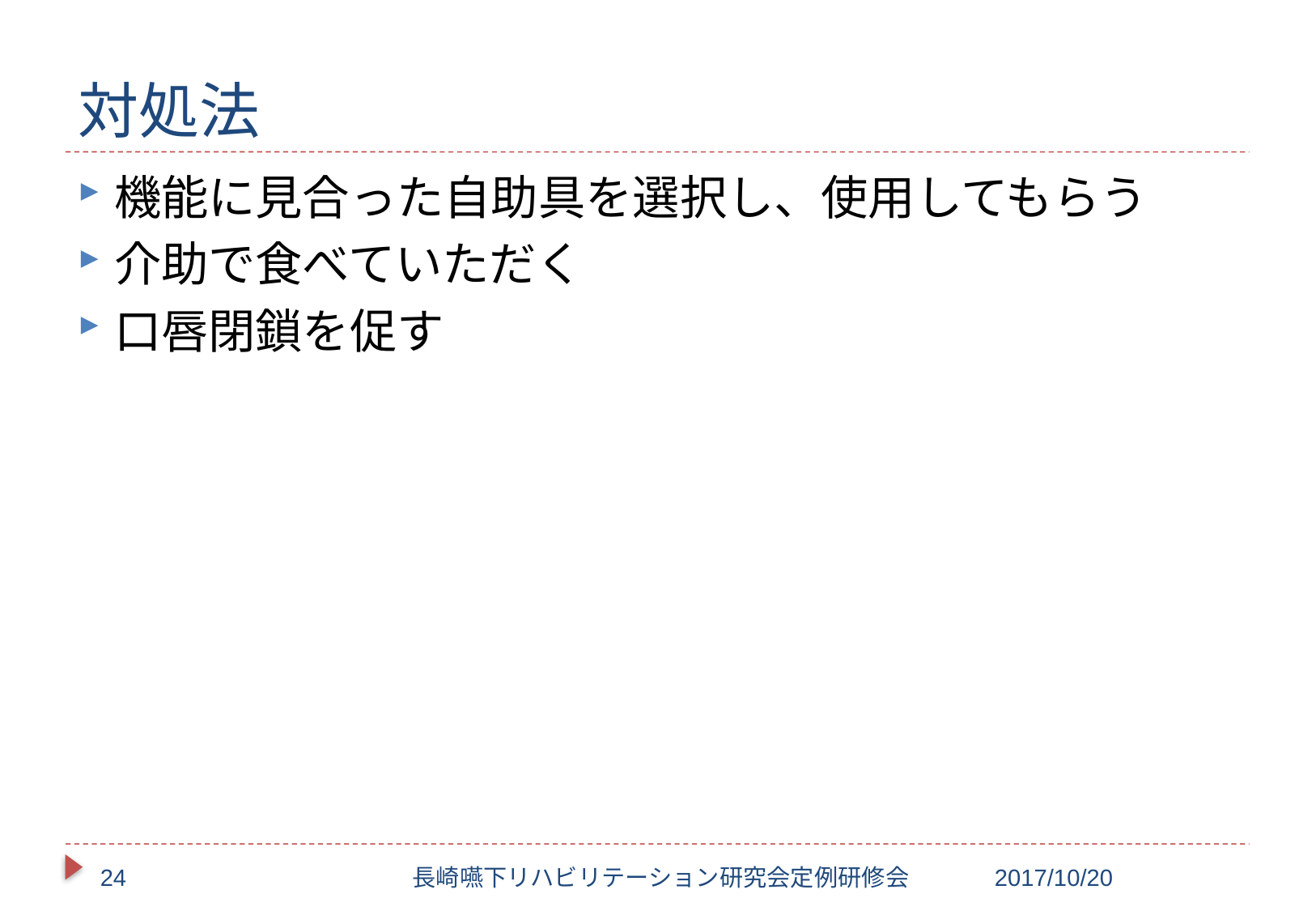

# 対処法
機能に見合った自助具を選択し、使用してもらう
介助で食べていただく
口唇閉鎖を促す
24
長崎嚥下リハビリテーション研究会定例研修会
2017/10/20